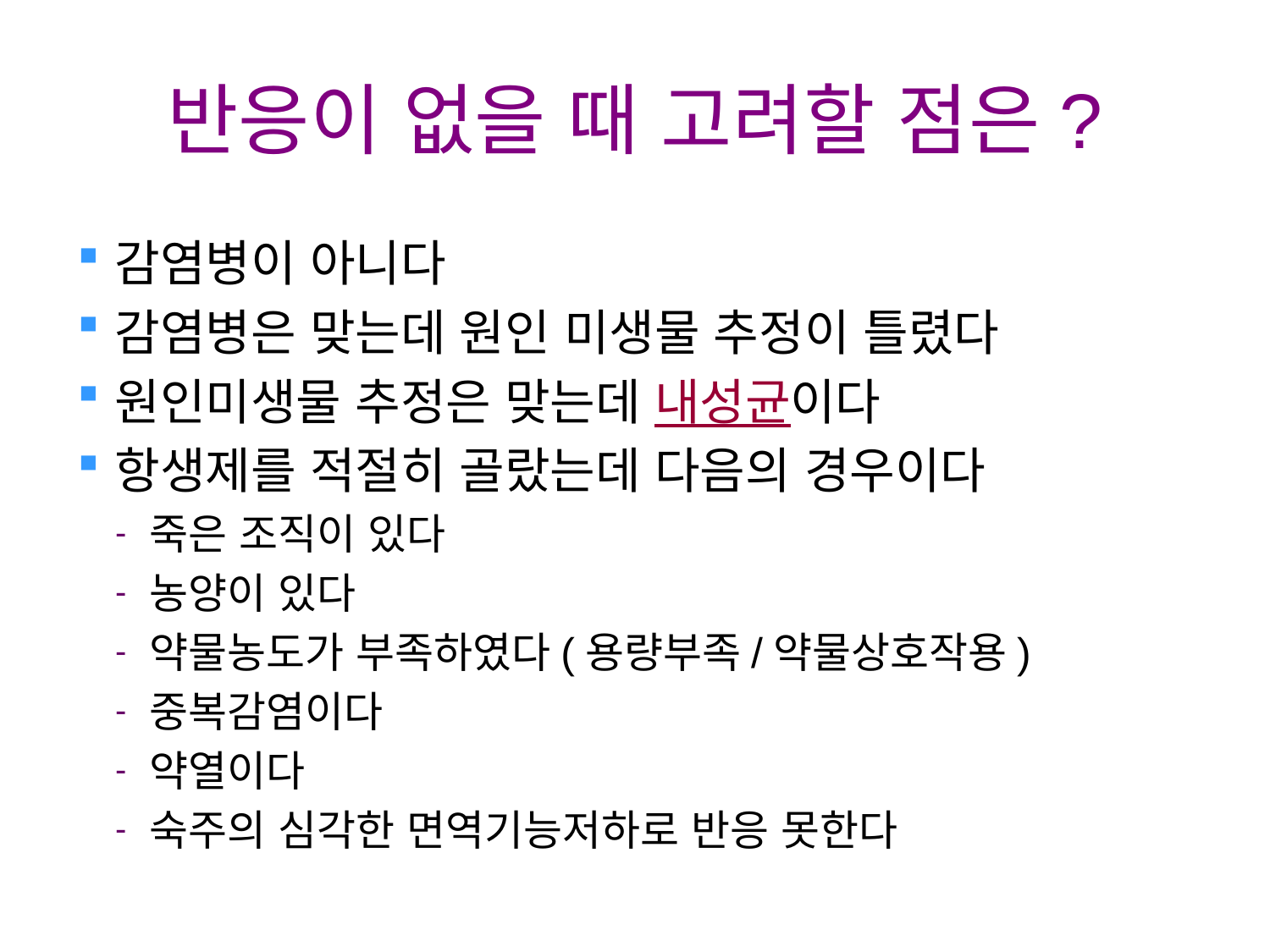

# 반응이 없을 때 고려할 점은?
감염병이 아니다
감염병은 맞는데 원인 미생물 추정이 틀렸다
원인미생물 추정은 맞는데 내성균이다
항생제를 적절히 골랐는데 다음의 경우이다
죽은 조직이 있다
농양이 있다
약물농도가 부족하였다(용량부족/약물상호작용)
중복감염이다
약열이다
숙주의 심각한 면역기능저하로 반응 못한다